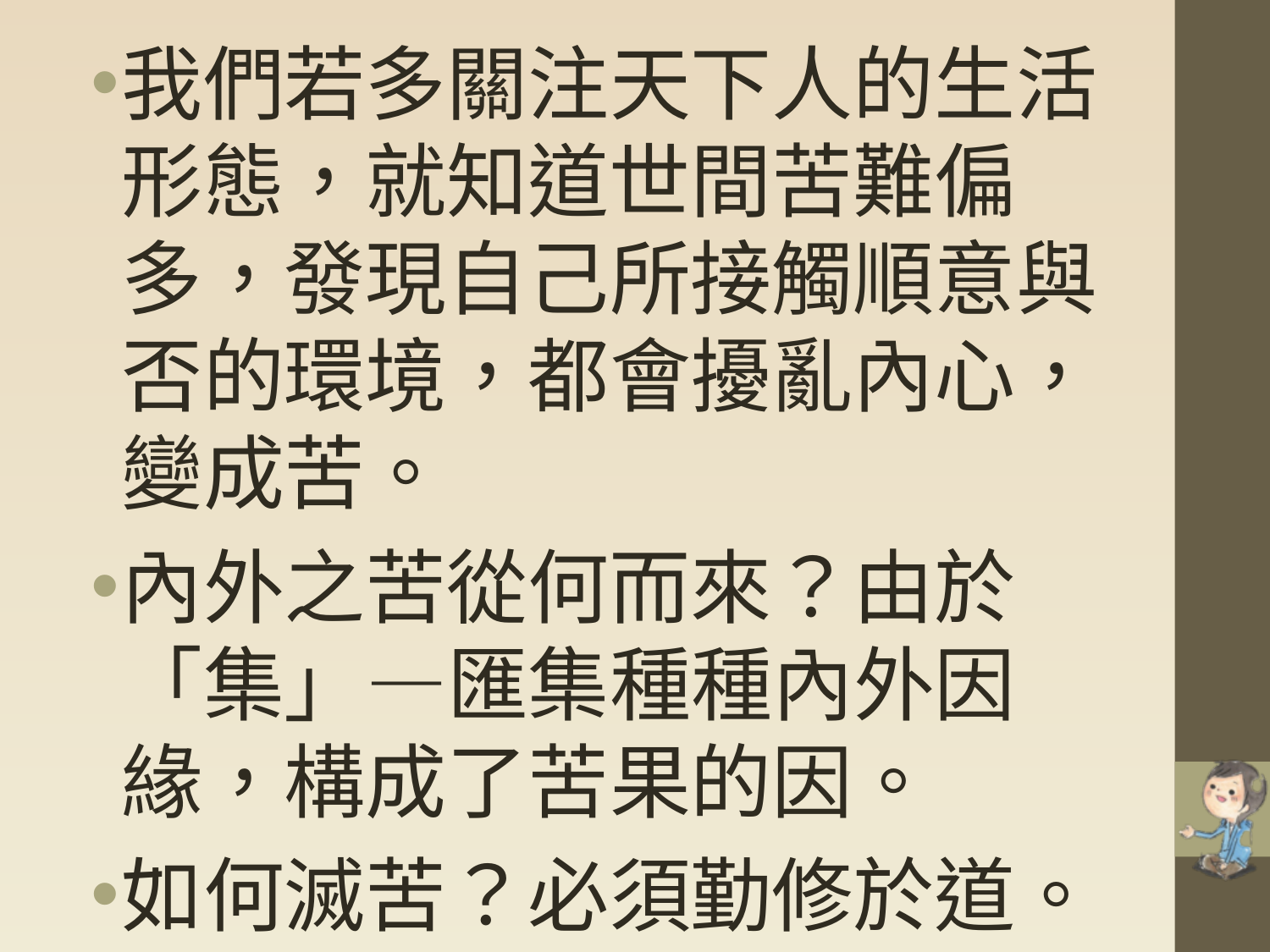

我們若多關注天下人的生活形態，就知道世間苦難偏多，發現自己所接觸順意與否的環境，都會擾亂內心，變成苦。
內外之苦從何而來？由於「集」—匯集種種內外因緣，構成了苦果的因。
如何滅苦？必須勤修於道。